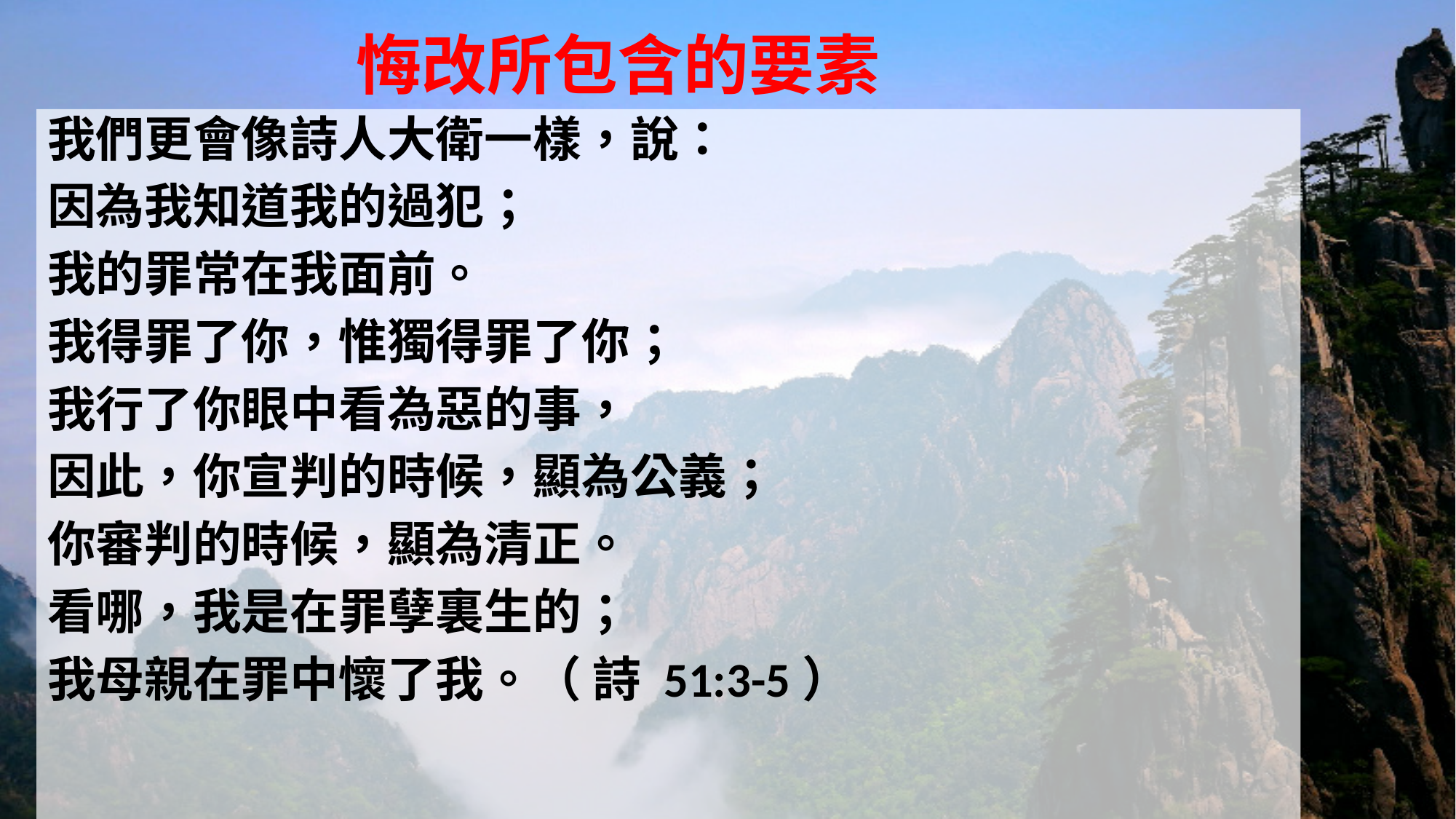

# 悔改所包含的要素
我們更會像詩人大衛一樣，說：
因為我知道我的過犯；
我的罪常在我面前。
我得罪了你，惟獨得罪了你；
我行了你眼中看為惡的事，
因此，你宣判的時候，顯為公義；
你審判的時候，顯為清正。
看哪，我是在罪孽裏生的；
我母親在罪中懷了我。（ 詩 51:3-5）